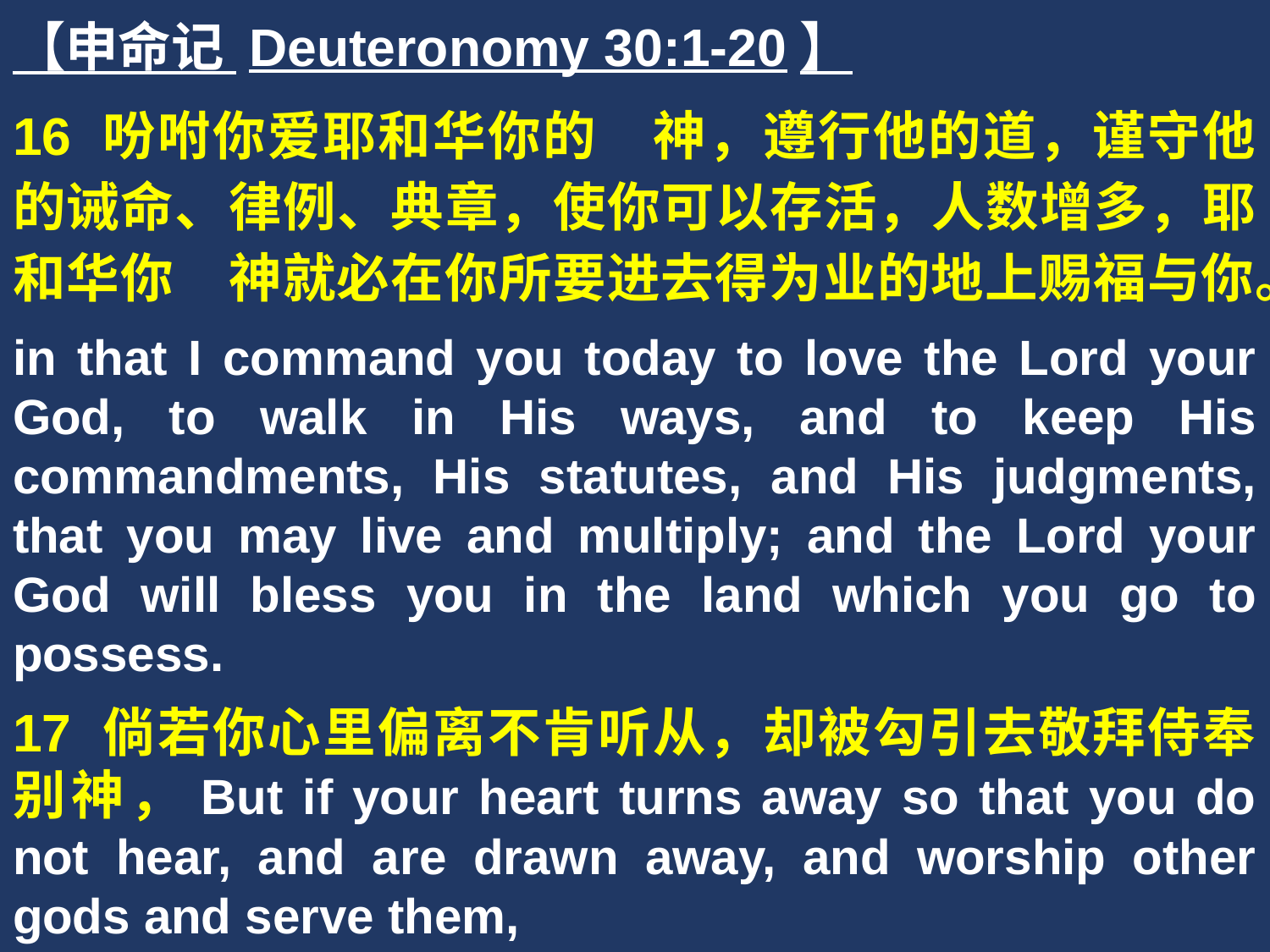

【申命记 Deuteronomy 30:1-20】
16 吩咐你爱耶和华你的　神，遵行他的道，谨守他的诫命、律例、典章，使你可以存活，人数增多，耶和华你　神就必在你所要进去得为业的地上赐福与你。
in that I command you today to love the Lord your God, to walk in His ways, and to keep His commandments, His statutes, and His judgments, that you may live and multiply; and the Lord your God will bless you in the land which you go to possess.
17 倘若你心里偏离不肯听从，却被勾引去敬拜侍奉别神，But if your heart turns away so that you do not hear, and are drawn away, and worship other gods and serve them,